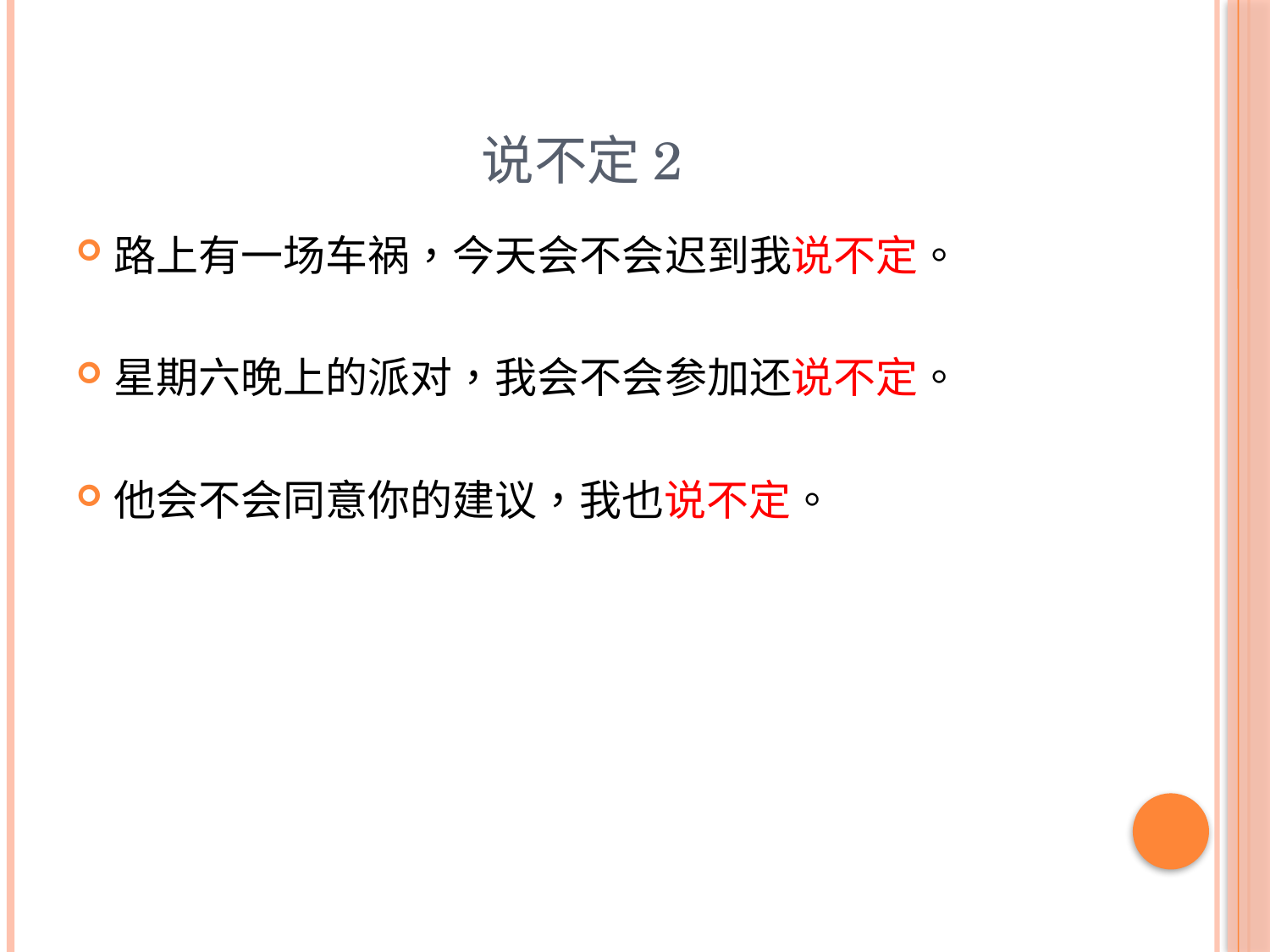

# 说不定2
路上有一场车祸，今天会不会迟到我说不定。

星期六晚上的派对，我会不会参加还说不定。

他会不会同意你的建议，我也说不定。